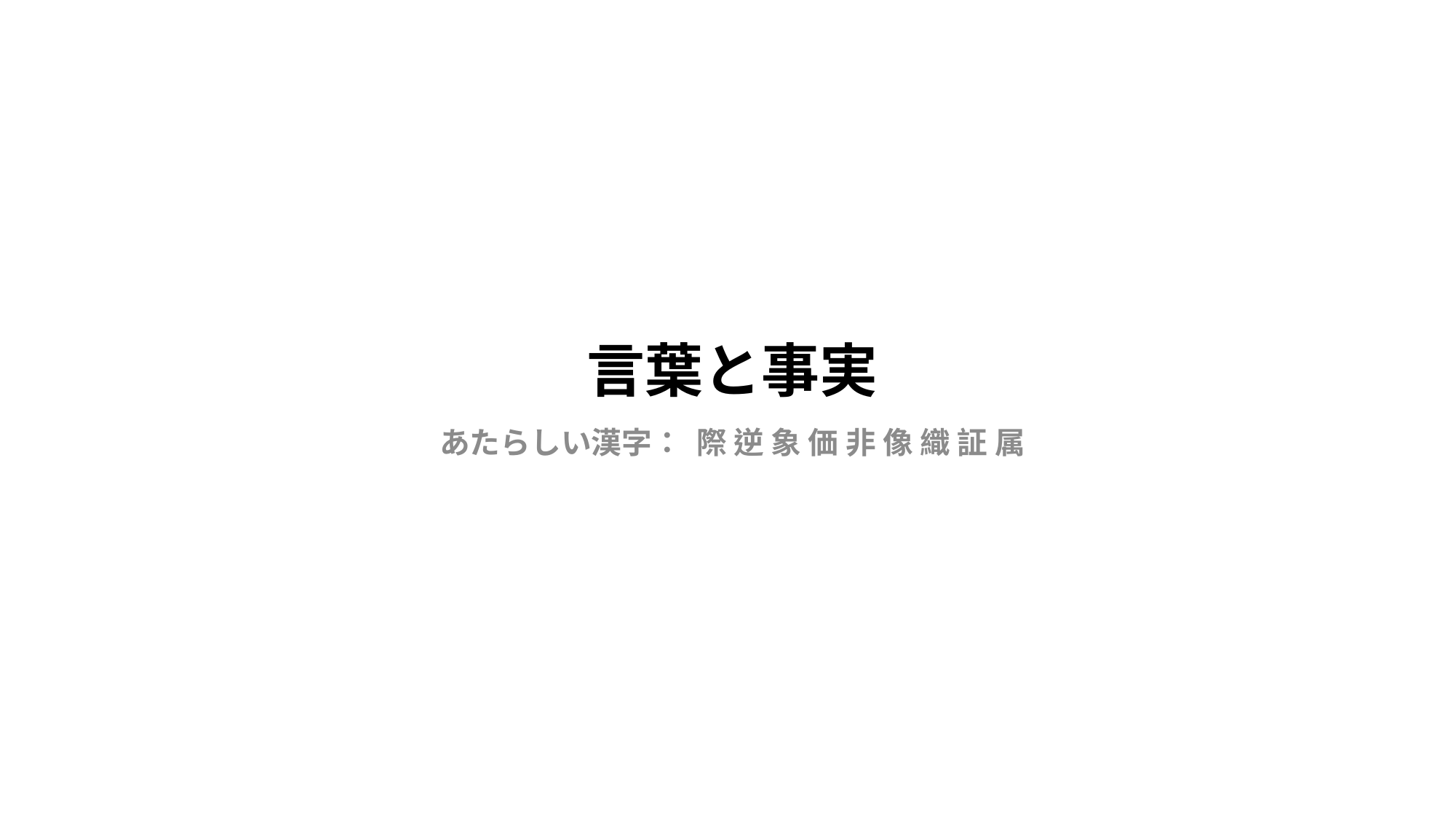

# 言葉と事実
あたらしい漢字：  際 逆 象 価 非 像 織 証 属